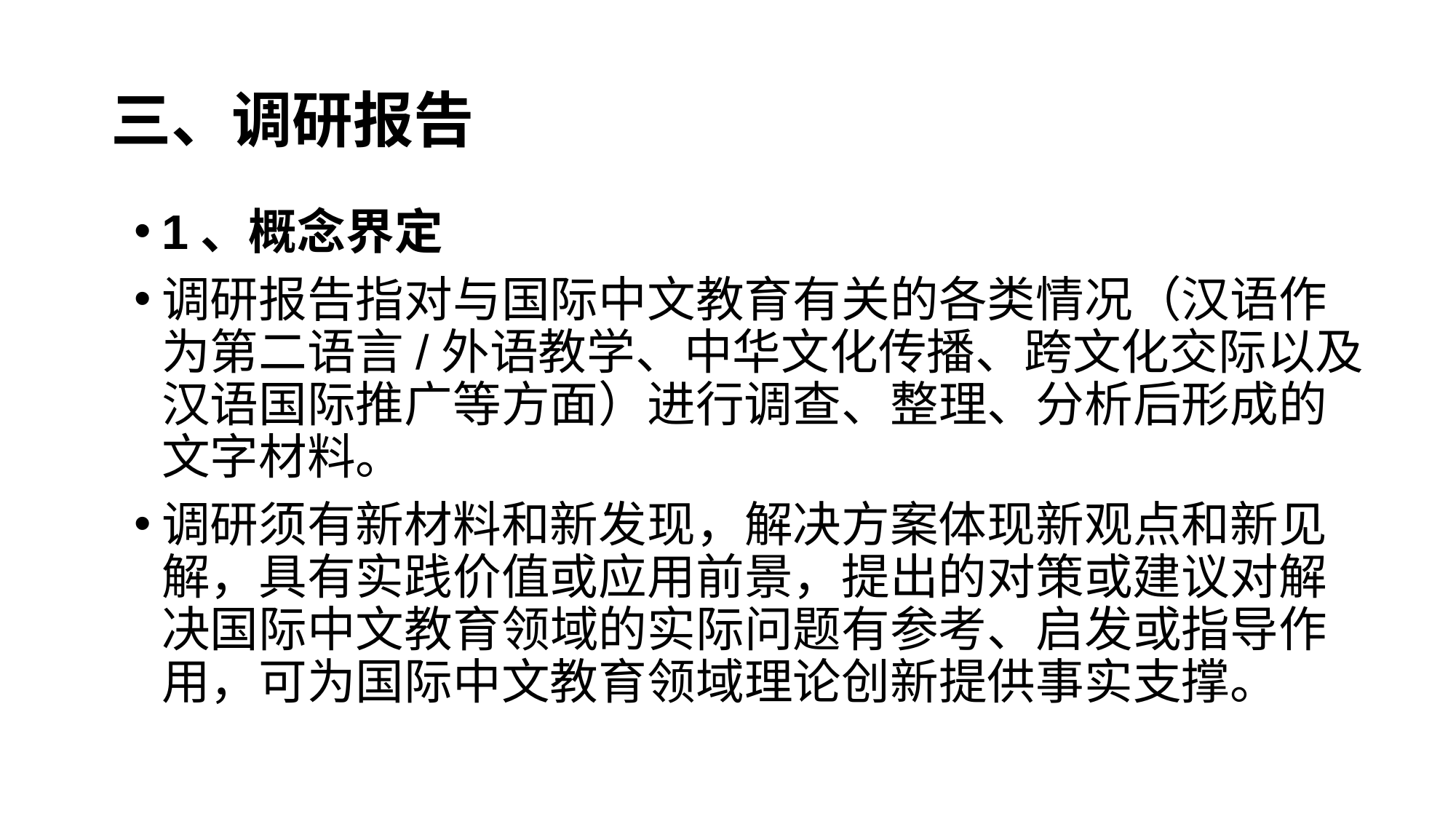

# 三、调研报告
1、概念界定
调研报告指对与国际中文教育有关的各类情况（汉语作为第二语言/外语教学、中华文化传播、跨文化交际以及汉语国际推广等方面）进行调查、整理、分析后形成的文字材料。
调研须有新材料和新发现，解决方案体现新观点和新见解，具有实践价值或应用前景，提出的对策或建议对解决国际中文教育领域的实际问题有参考、启发或指导作用，可为国际中文教育领域理论创新提供事实支撑。